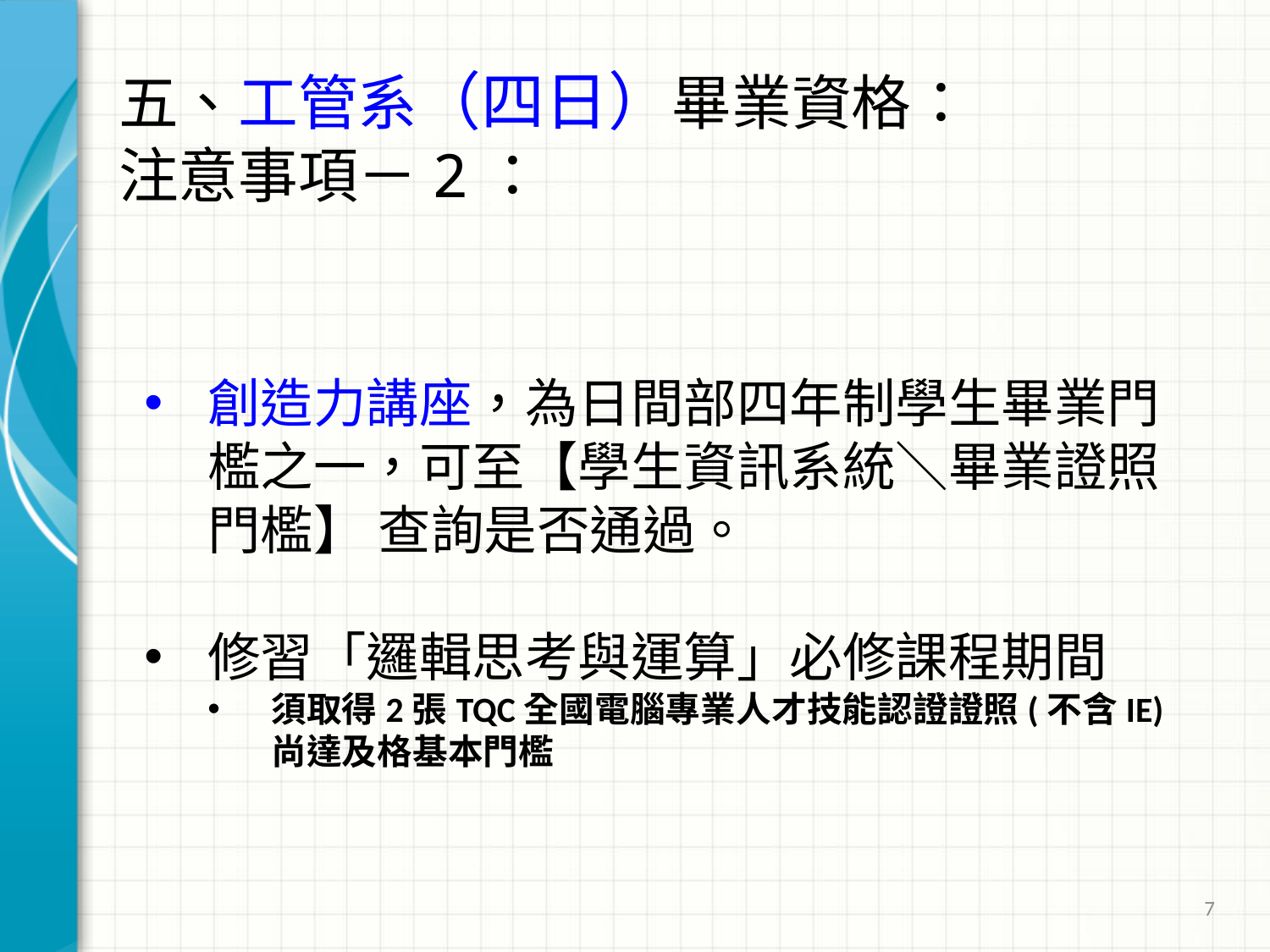

# 五、工管系（四日）畢業資格： 注意事項－2：
創造力講座，為日間部四年制學生畢業門檻之一，可至【學生資訊系統＼畢業證照門檻】 查詢是否通過。

修習「邏輯思考與運算」必修課程期間
須取得2張TQC全國電腦專業人才技能認證證照(不含IE)尚達及格基本門檻

7